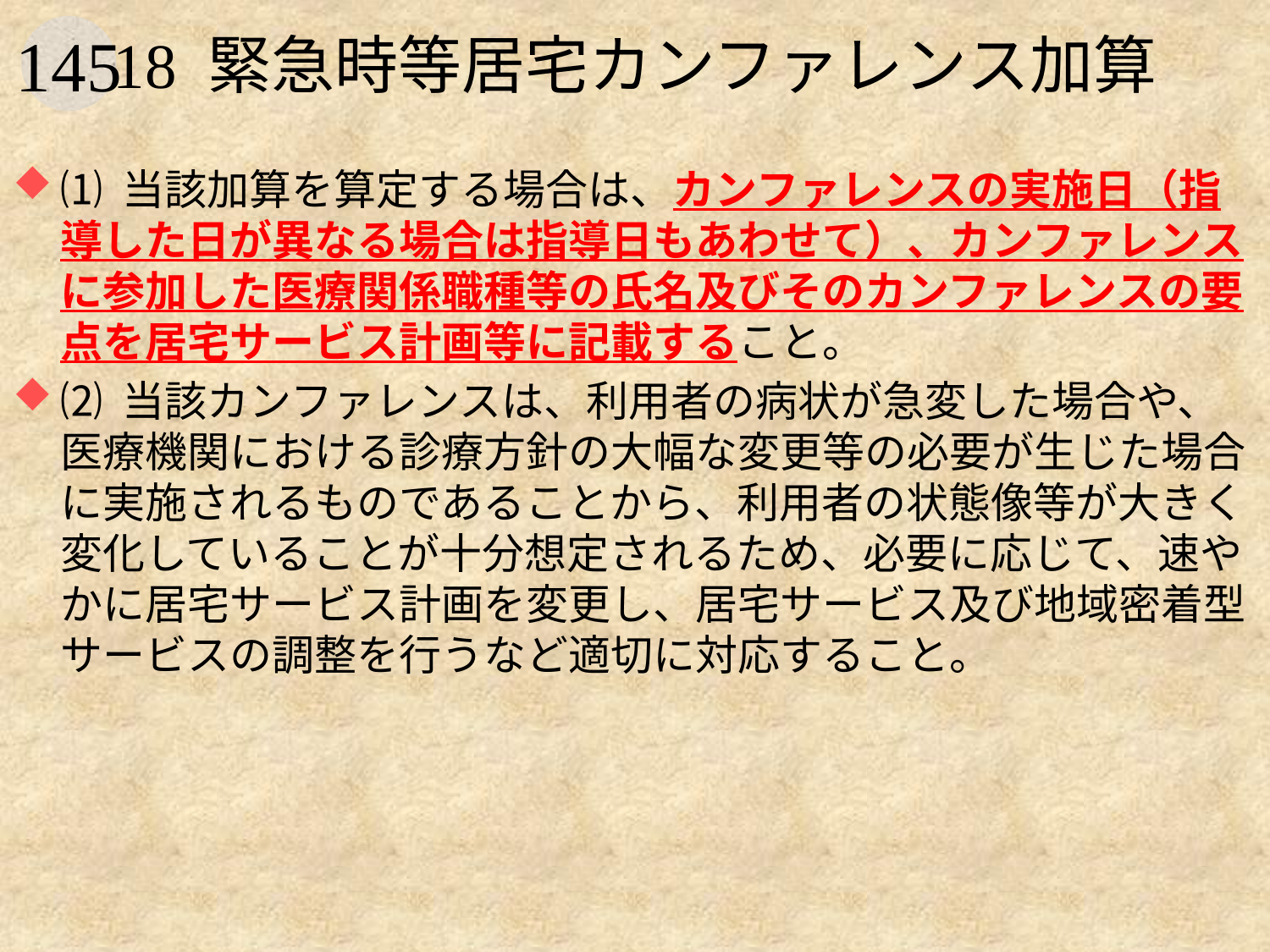

# 18 緊急時等居宅カンファレンス加算
⑴ 当該加算を算定する場合は、カンファレンスの実施日（指導した日が異なる場合は指導日もあわせて）、カンファレンスに参加した医療関係職種等の氏名及びそのカンファレンスの要点を居宅サービス計画等に記載すること。
⑵ 当該カンファレンスは、利用者の病状が急変した場合や、医療機関における診療方針の大幅な変更等の必要が生じた場合に実施されるものであることから、利用者の状態像等が大きく変化していることが十分想定されるため、必要に応じて、速やかに居宅サービス計画を変更し、居宅サービス及び地域密着型サービスの調整を行うなど適切に対応すること。